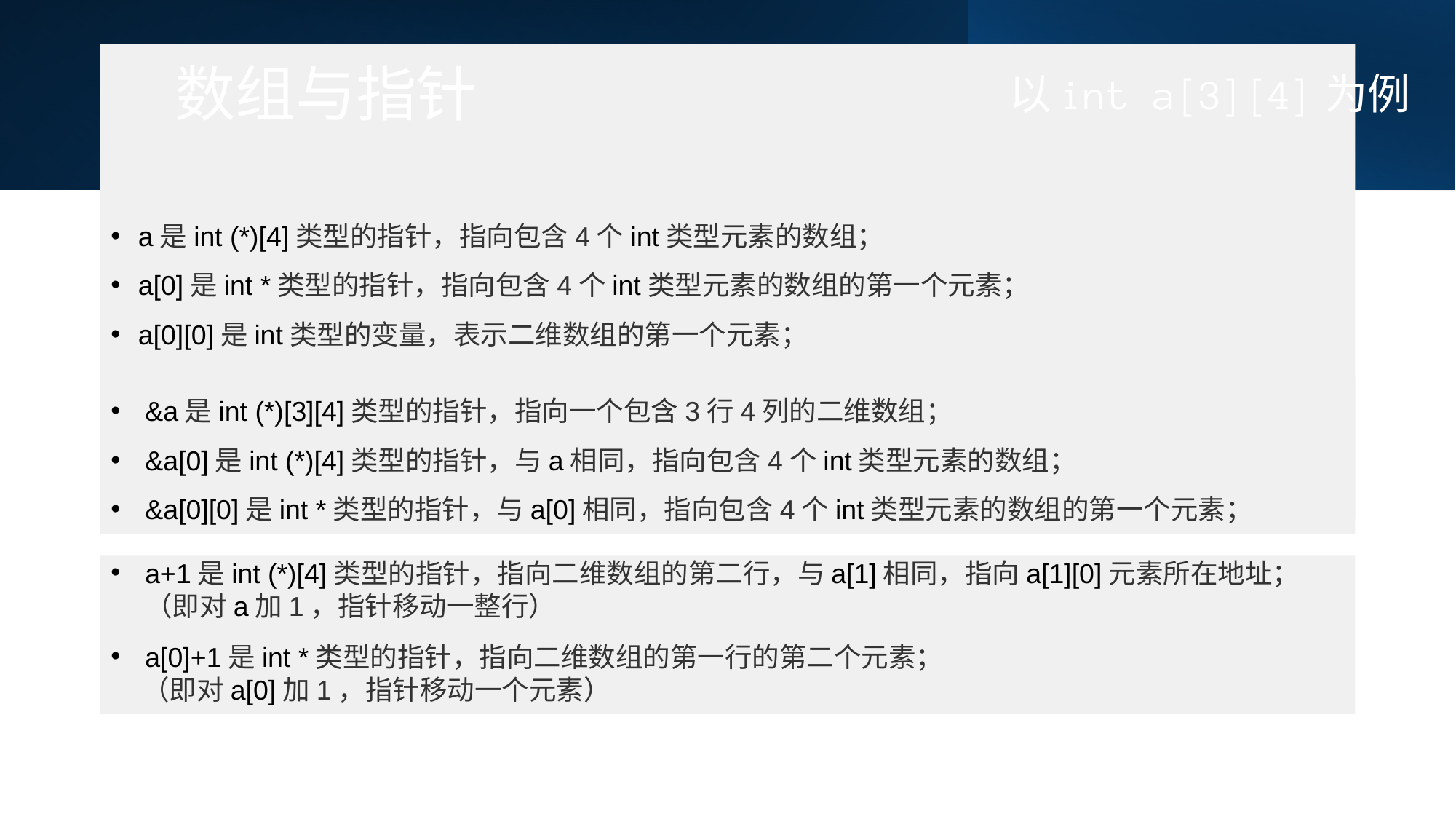

数组与指针
以int a[3][4]为例
a是int (*)[4]类型的指针，指向包含4个int类型元素的数组；
a[0]是int *类型的指针，指向包含4个int类型元素的数组的第一个元素；
a[0][0]是int类型的变量，表示二维数组的第一个元素；
&a是int (*)[3][4]类型的指针，指向一个包含3行4列的二维数组；
&a[0]是int (*)[4]类型的指针，与a相同，指向包含4个int类型元素的数组；
&a[0][0]是int *类型的指针，与a[0]相同，指向包含4个int类型元素的数组的第一个元素；
a+1是int (*)[4]类型的指针，指向二维数组的第二行，与a[1]相同，指向a[1][0]元素所在地址；（即对a加1，指针移动一整行）
a[0]+1是int *类型的指针，指向二维数组的第一行的第二个元素；
    （即对a[0]加1，指针移动一个元素）